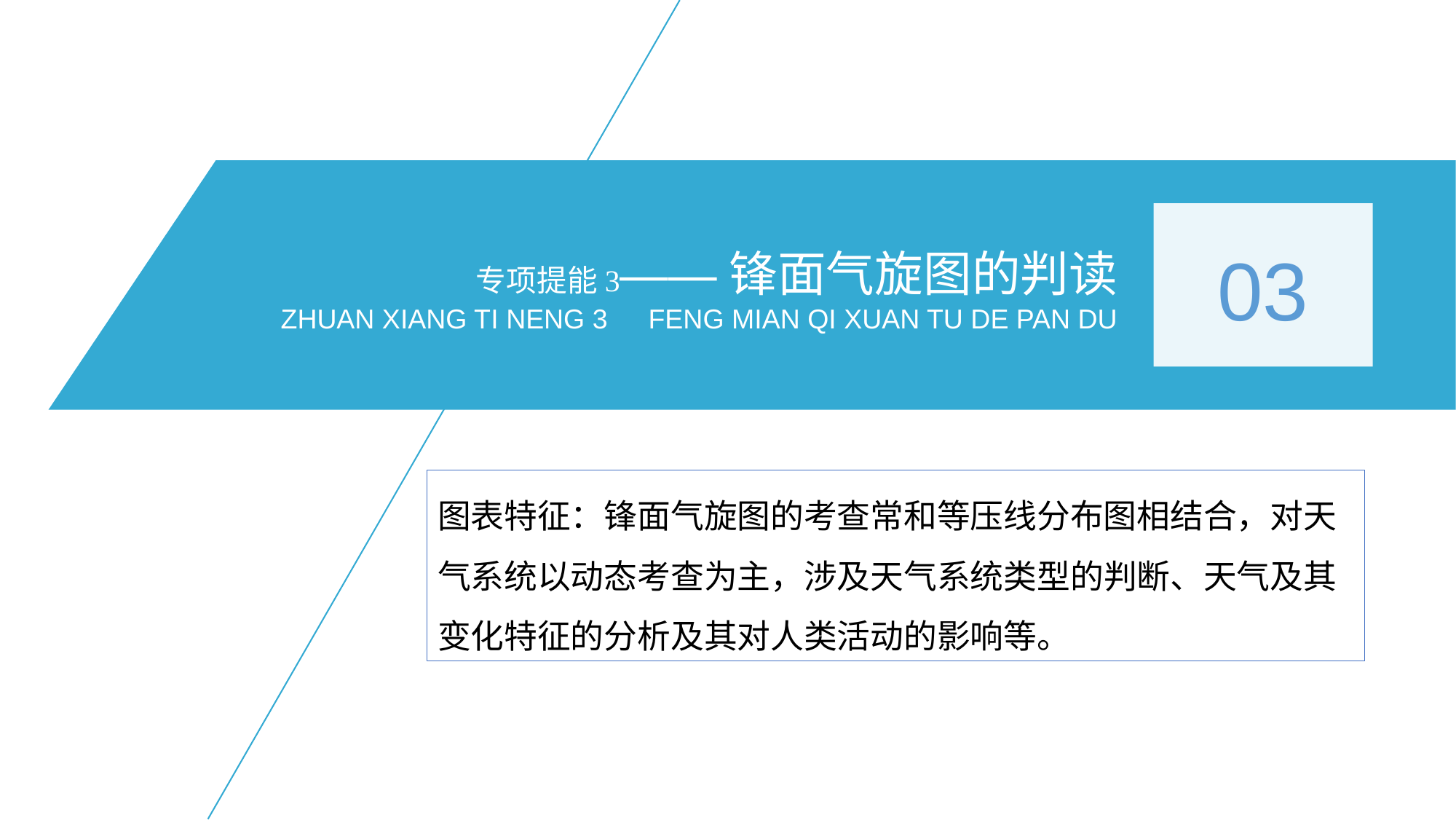

03
专项提能3——锋面气旋图的判读
ZHUAN XIANG TI NENG 3　FENG MIAN QI XUAN TU DE PAN DU
图表特征：锋面气旋图的考查常和等压线分布图相结合，对天气系统以动态考查为主，涉及天气系统类型的判断、天气及其变化特征的分析及其对人类活动的影响等。